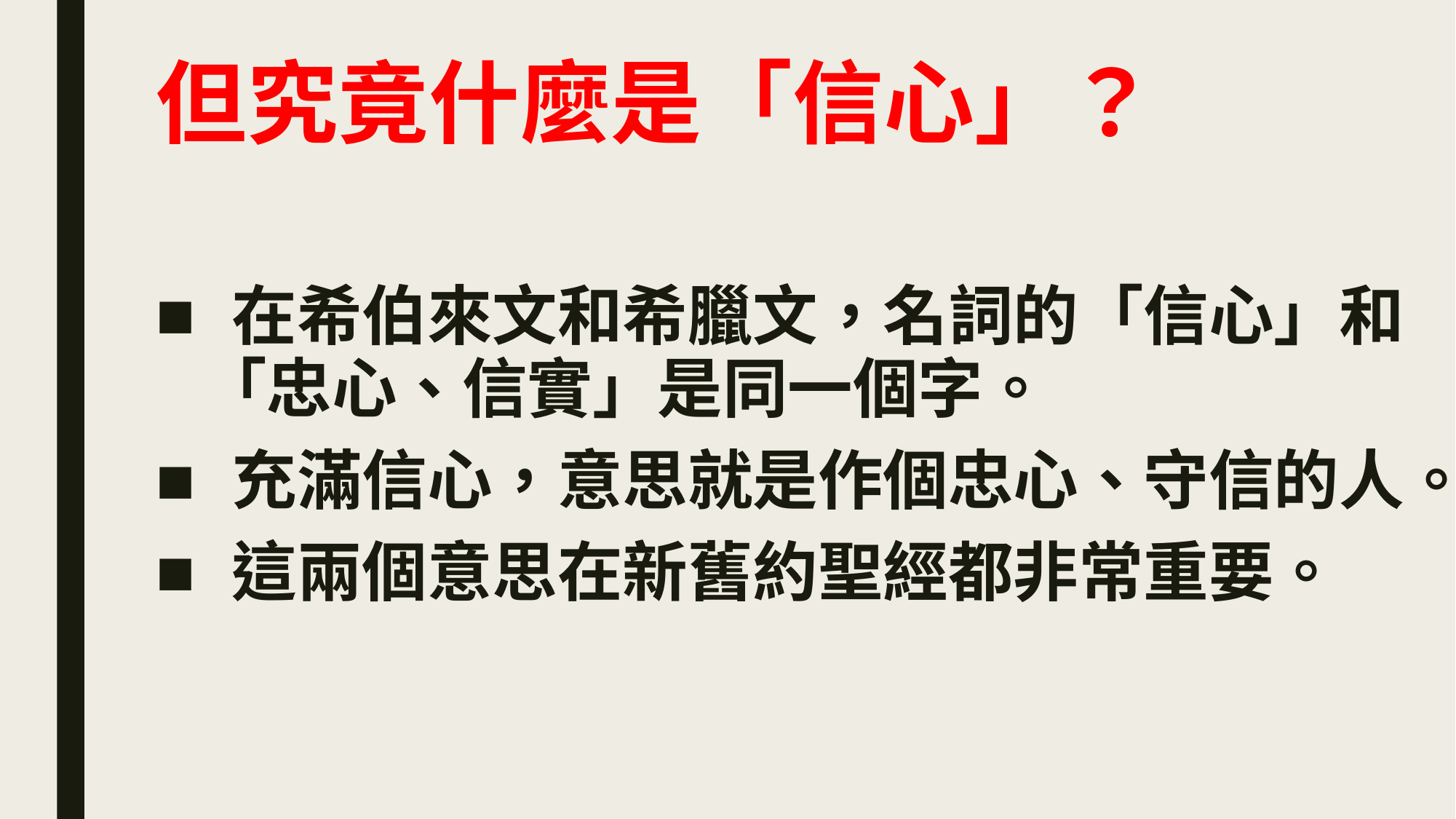

# 但究竟什麼是「信心」？
 在希伯來文和希臘文，名詞的「信心」和「忠心、信實」是同一個字。
 充滿信心，意思就是作個忠心、守信的人。
 這兩個意思在新舊約聖經都非常重要。